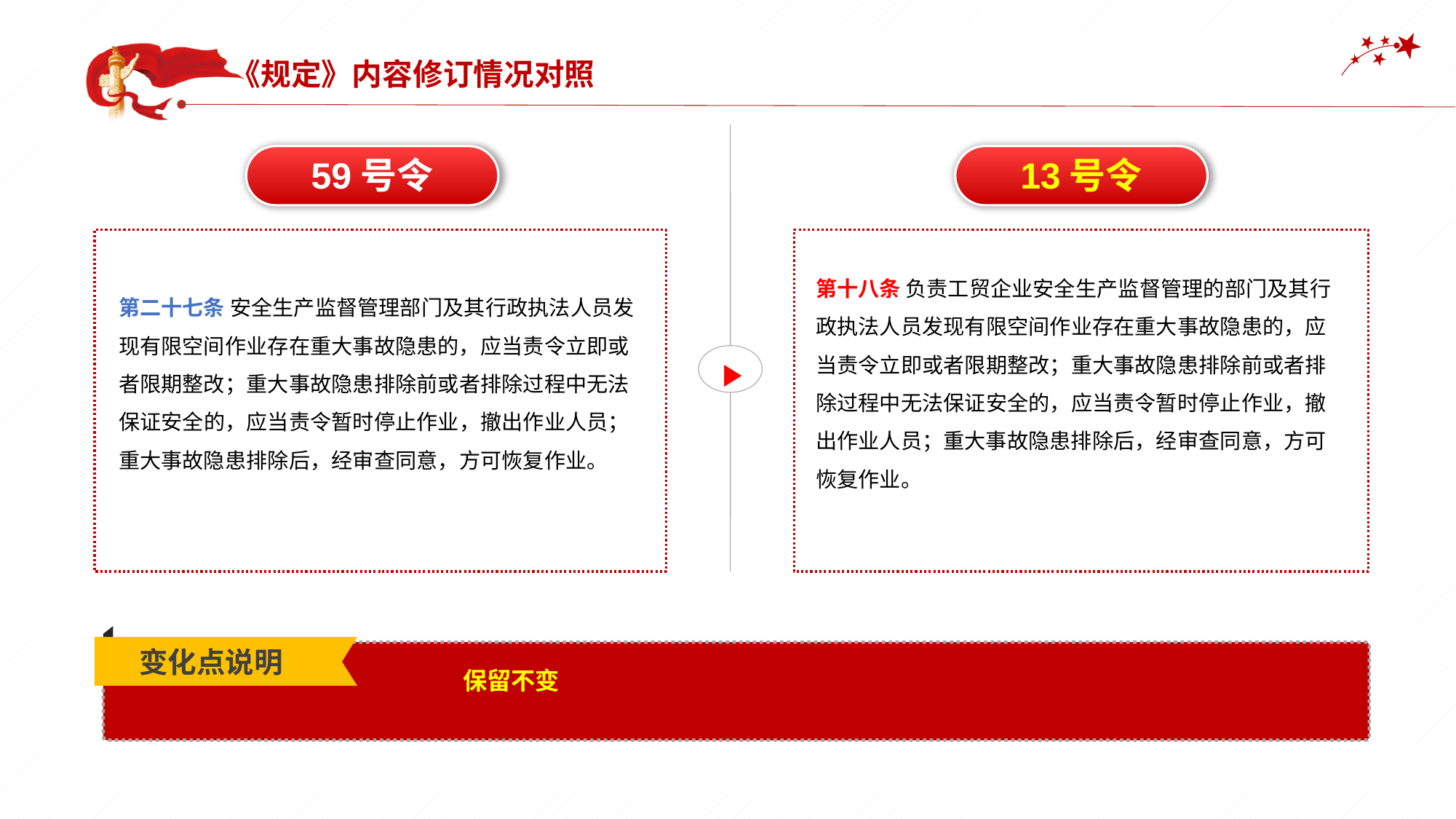

《规定》内容修订情况对照

▶

13号令

59号令

第十八条 负责工贸企业安全生产监督管理的部门及其行政执法人员发现有限空间作业存在重大事故隐患的，应当责令立即或者限期整改；重大事故隐患排除前或者排除过程中无法保证安全的，应当责令暂时停止作业，撤出作业人员；重大事故隐患排除后，经审查同意，方可恢复作业。
第二十七条 安全生产监督管理部门及其行政执法人员发现有限空间作业存在重大事故隐患的，应当责令立即或者限期整改；重大事故隐患排除前或者排除过程中无法保证安全的，应当责令暂时停止作业，撤出作业人员；重大事故隐患排除后，经审查同意，方可恢复作业。

变化点说明

保留不变